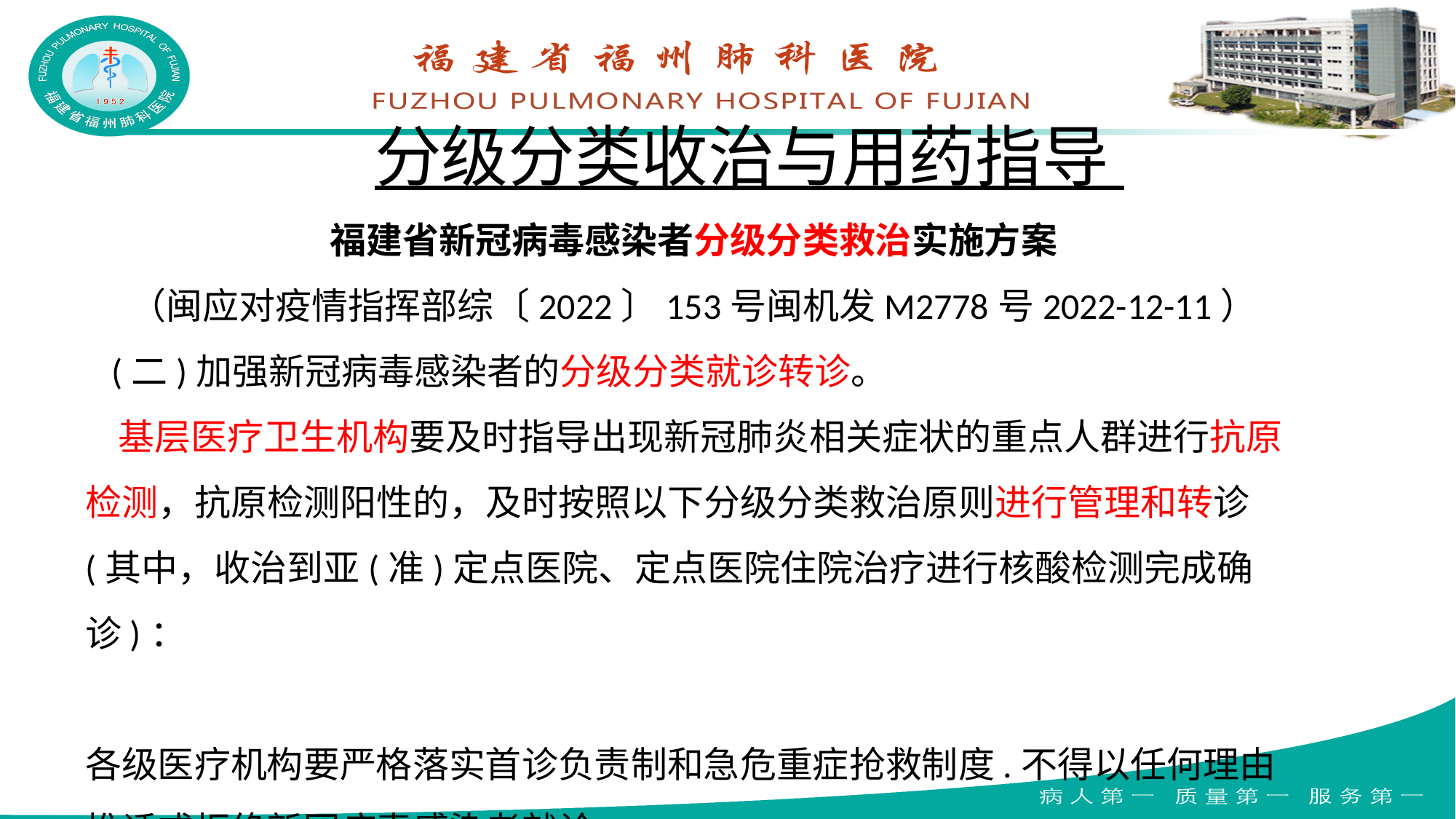

分级分类收治与用药指导
福建省新冠病毒感染者分级分类救治实施方案
（闽应对疫情指挥部综〔2022〕153号闽机发M2778号2022-12-11）
  (二)加强新冠病毒感染者的分级分类就诊转诊。
   基层医疗卫生机构要及时指导出现新冠肺炎相关症状的重点人群进行抗原检测，抗原检测阳性的，及时按照以下分级分类救治原则进行管理和转诊
(其中，收治到亚(准)定点医院、定点医院住院治疗进行核酸检测完成确诊)：

各级医疗机构要严格落实首诊负责制和急危重症抢救制度.不得以任何理由推诿或拒绝新冠病毒感染者就诊。